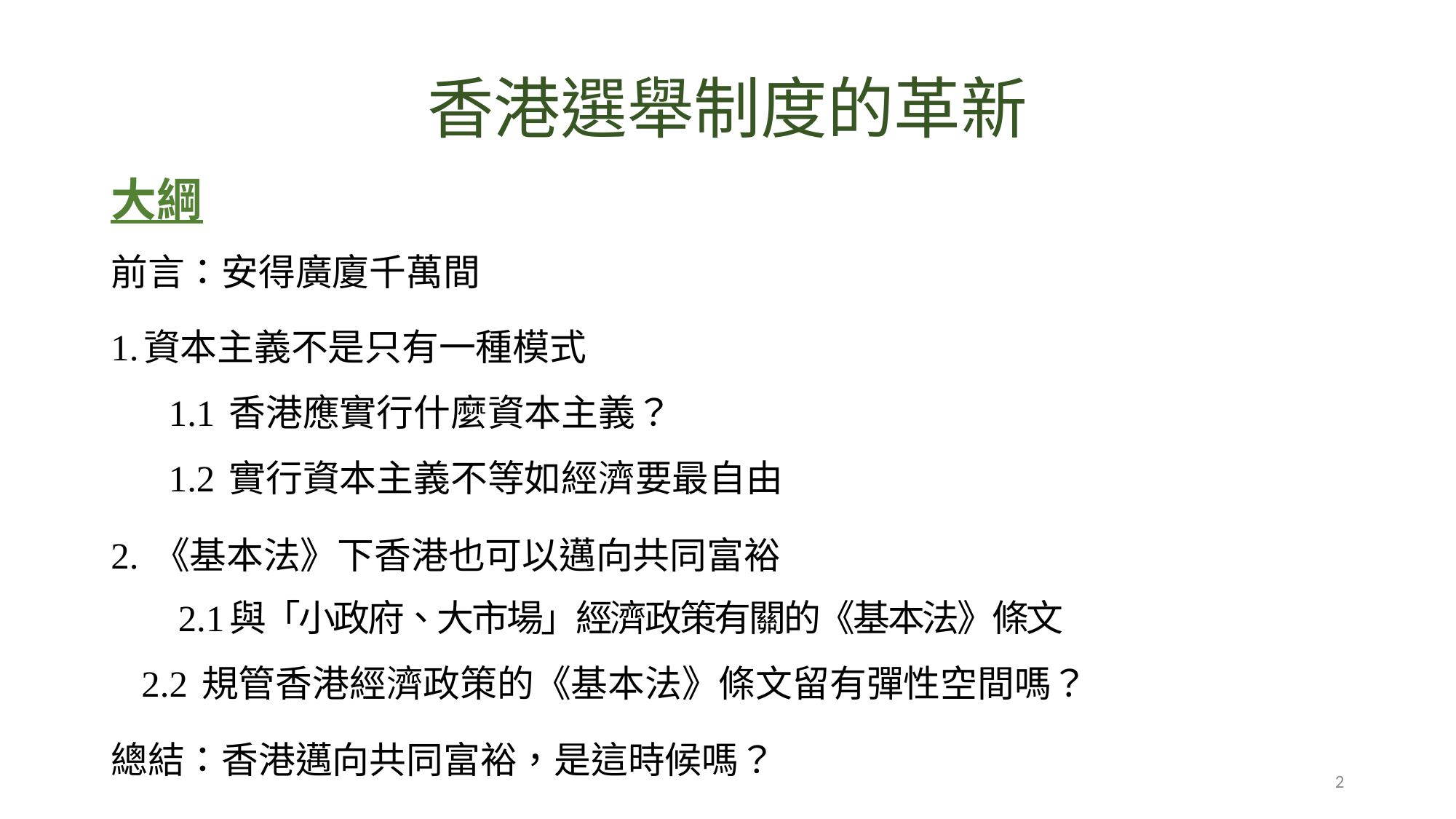

# 香港選舉制度的革新
大綱
前言：安得廣廈千萬間
1.資本主義不是只有一種模式
 	1.1 香港應實行什麼資本主義？
  	1.2 實行資本主義不等如經濟要最自由
2. 《基本法》下香港也可以邁向共同富裕
  	 2.1與「小政府、大市場」經濟政策有關的《基本法》條文
	2.2 規管香港經濟政策的《基本法》條文留有彈性空間嗎？
總結：香港邁向共同富裕，是這時候嗎？

2